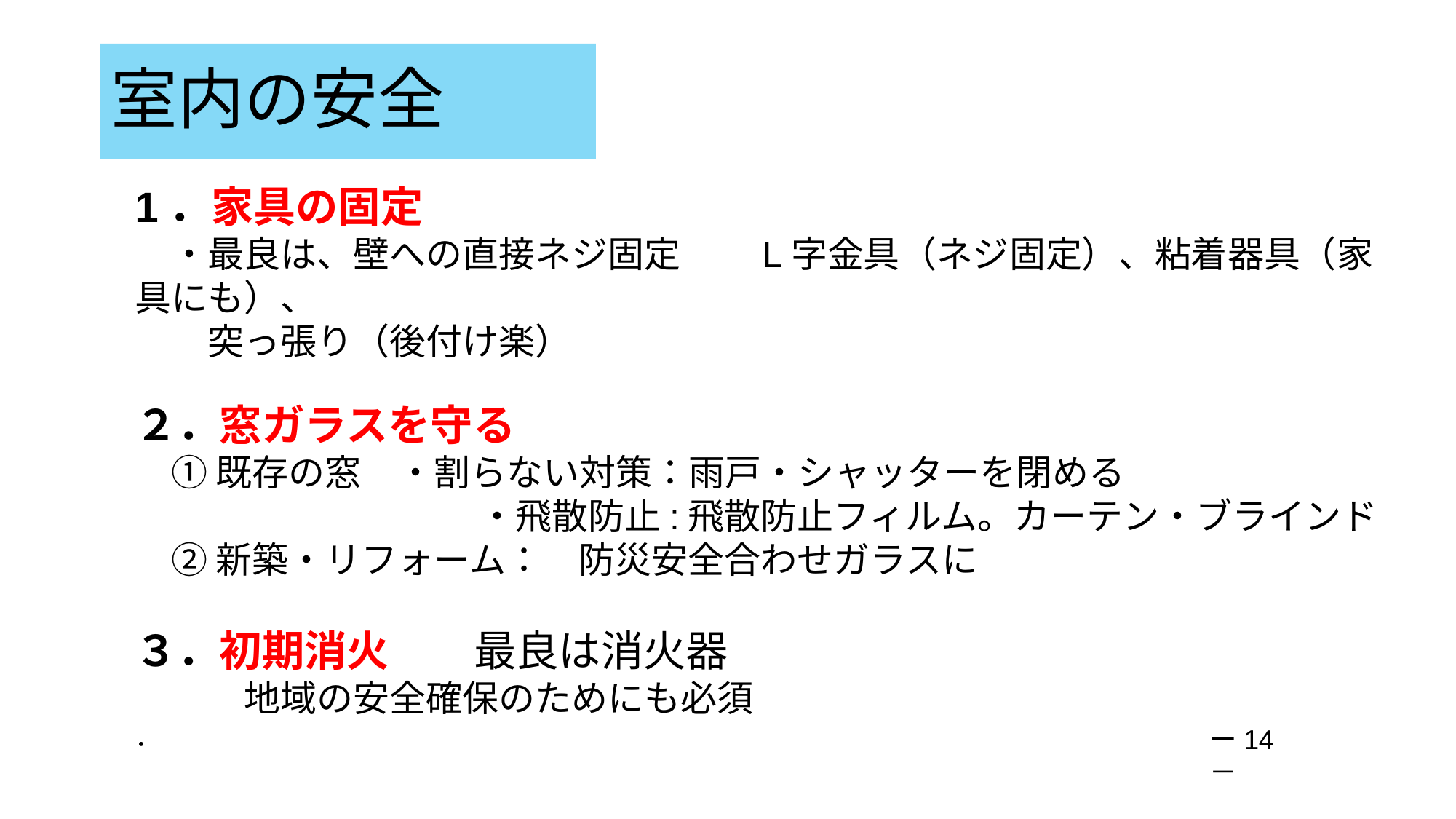

# 室内の安全
1．家具の固定
　・最良は、壁への直接ネジ固定　　L字金具（ネジ固定）、粘着器具（家具にも）、
　　突っ張り（後付け楽）

２．窓ガラスを守る
　① 既存の窓　・割らない対策：雨戸・シャッターを閉める
　　　　　　　 　 　・飛散防止:飛散防止フィルム。カーテン・ブラインド
　② 新築・リフォーム：　防災安全合わせガラスに

３．初期消火　　最良は消火器
　　　地域の安全確保のためにも必須
．

ー14－